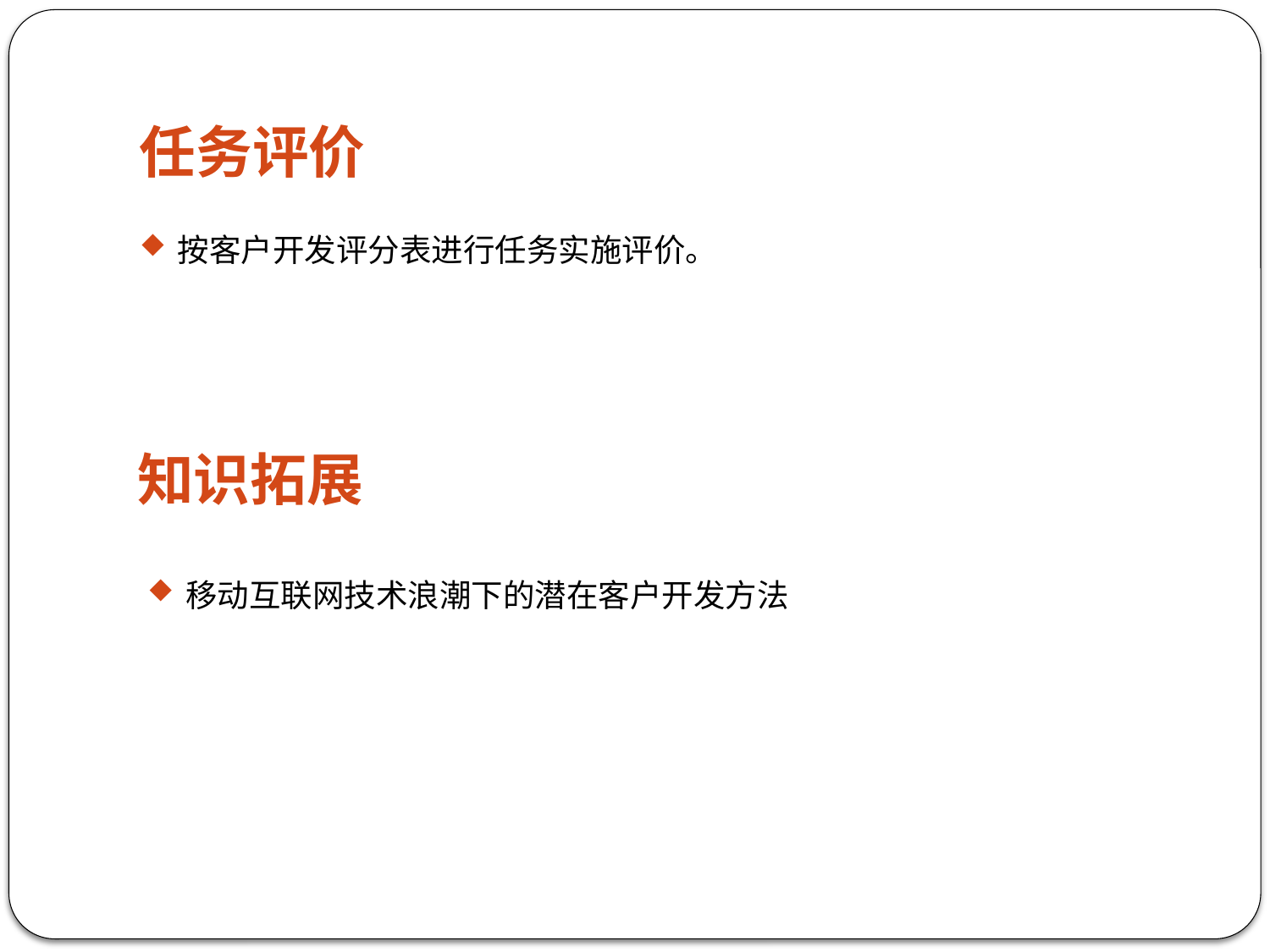

# 任务评价
按客户开发评分表进行任务实施评价。
知识拓展
移动互联网技术浪潮下的潜在客户开发方法